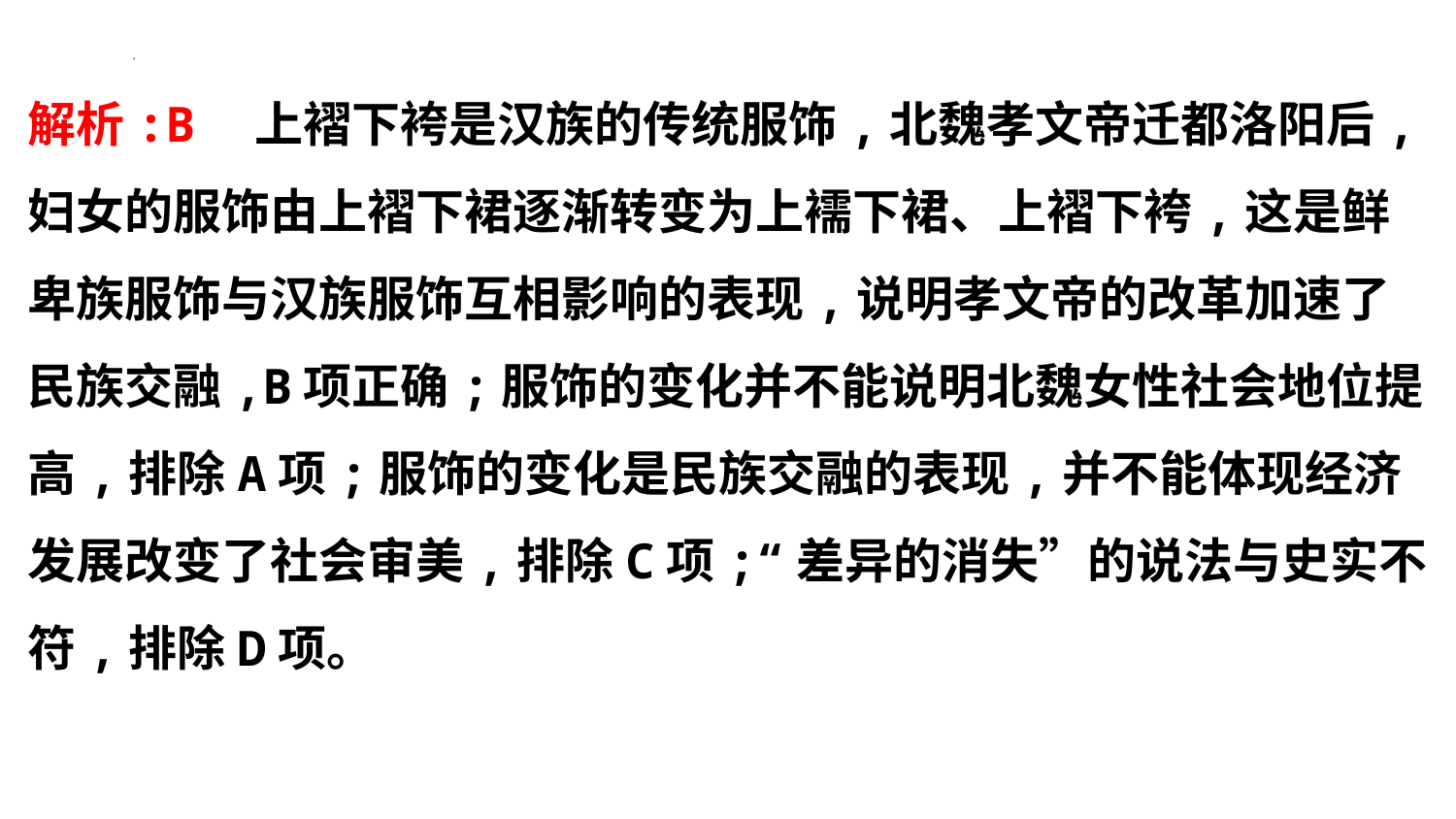

解析:B　上褶下袴是汉族的传统服饰,北魏孝文帝迁都洛阳后,妇女的服饰由上褶下裙逐渐转变为上襦下裙、上褶下袴,这是鲜卑族服饰与汉族服饰互相影响的表现,说明孝文帝的改革加速了民族交融,B项正确;服饰的变化并不能说明北魏女性社会地位提高,排除A项;服饰的变化是民族交融的表现,并不能体现经济发展改变了社会审美,排除C项;“差异的消失”的说法与史实不符,排除D项。